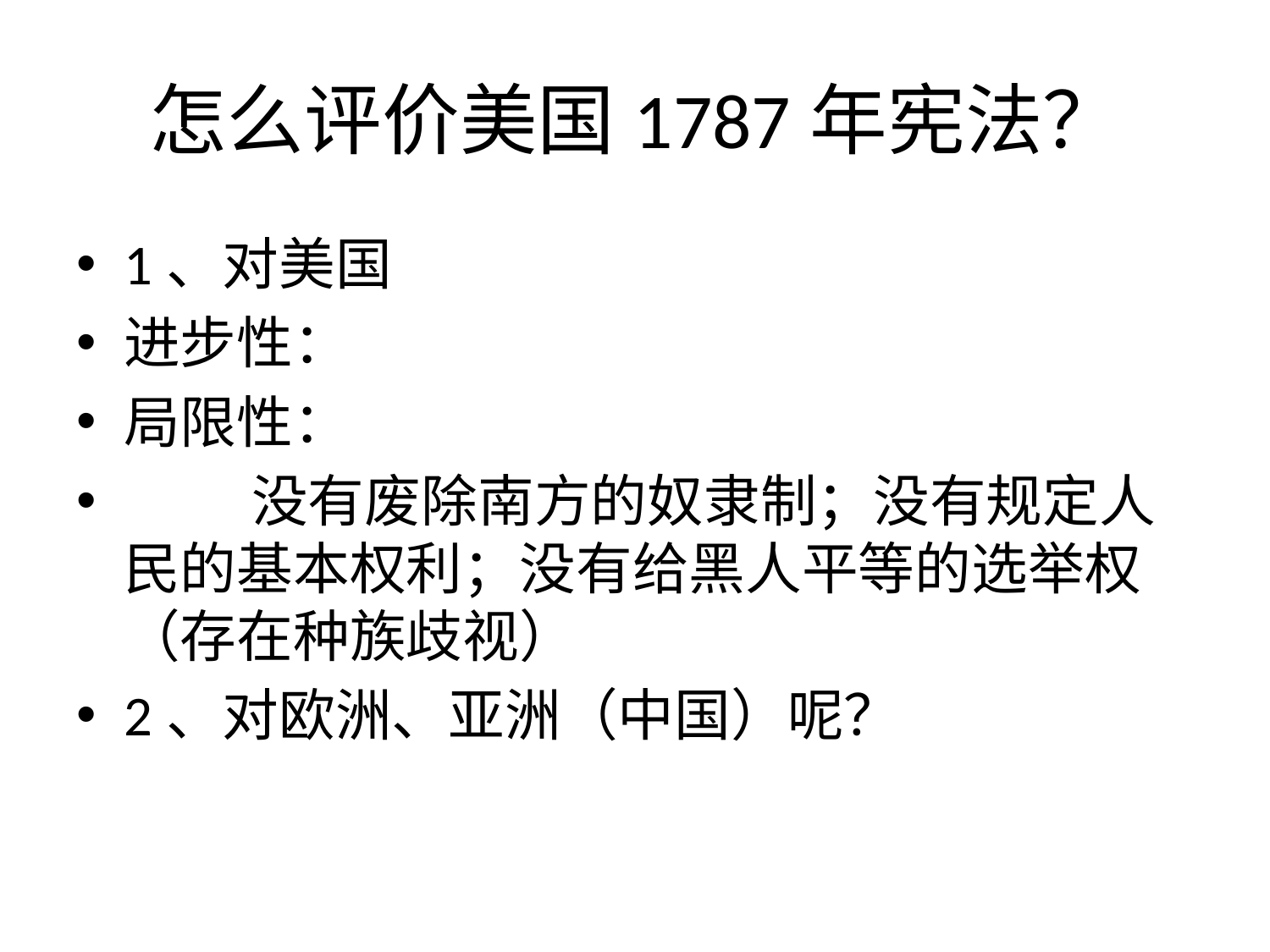

# 怎么评价美国1787年宪法？
1、对美国
进步性：
局限性：
         没有废除南方的奴隶制；没有规定人民的基本权利；没有给黑人平等的选举权（存在种族歧视）
2、对欧洲、亚洲（中国）呢？